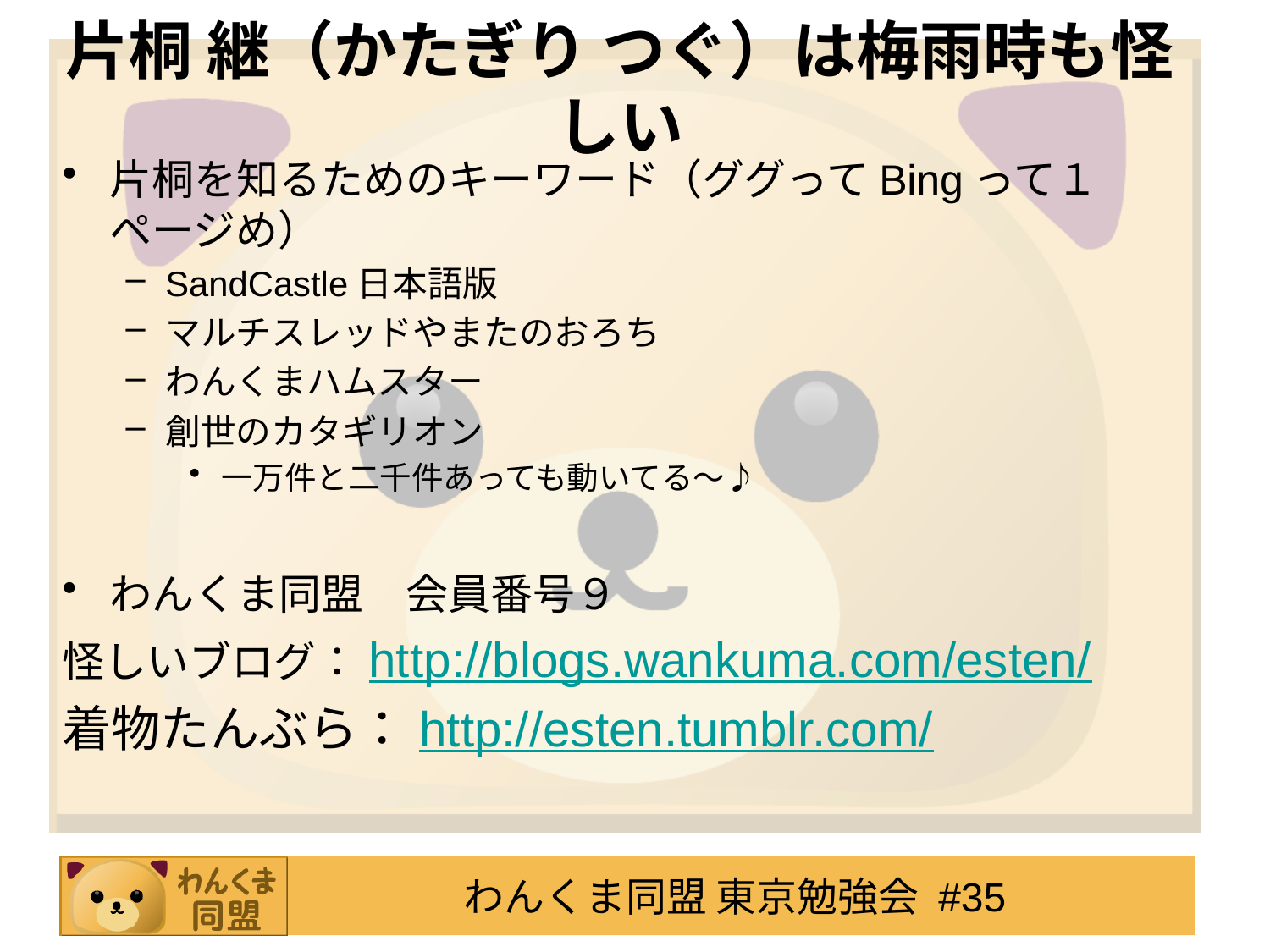

# 片桐 継（かたぎり つぐ）は梅雨時も怪しい
片桐を知るためのキーワード（ググってBingって１ページめ）
SandCastle日本語版
マルチスレッドやまたのおろち
わんくまハムスター
創世のカタギリオン
一万件と二千件あっても動いてる～♪

わんくま同盟　会員番号９
怪しいブログ：http://blogs.wankuma.com/esten/
着物たんぶら：http://esten.tumblr.com/